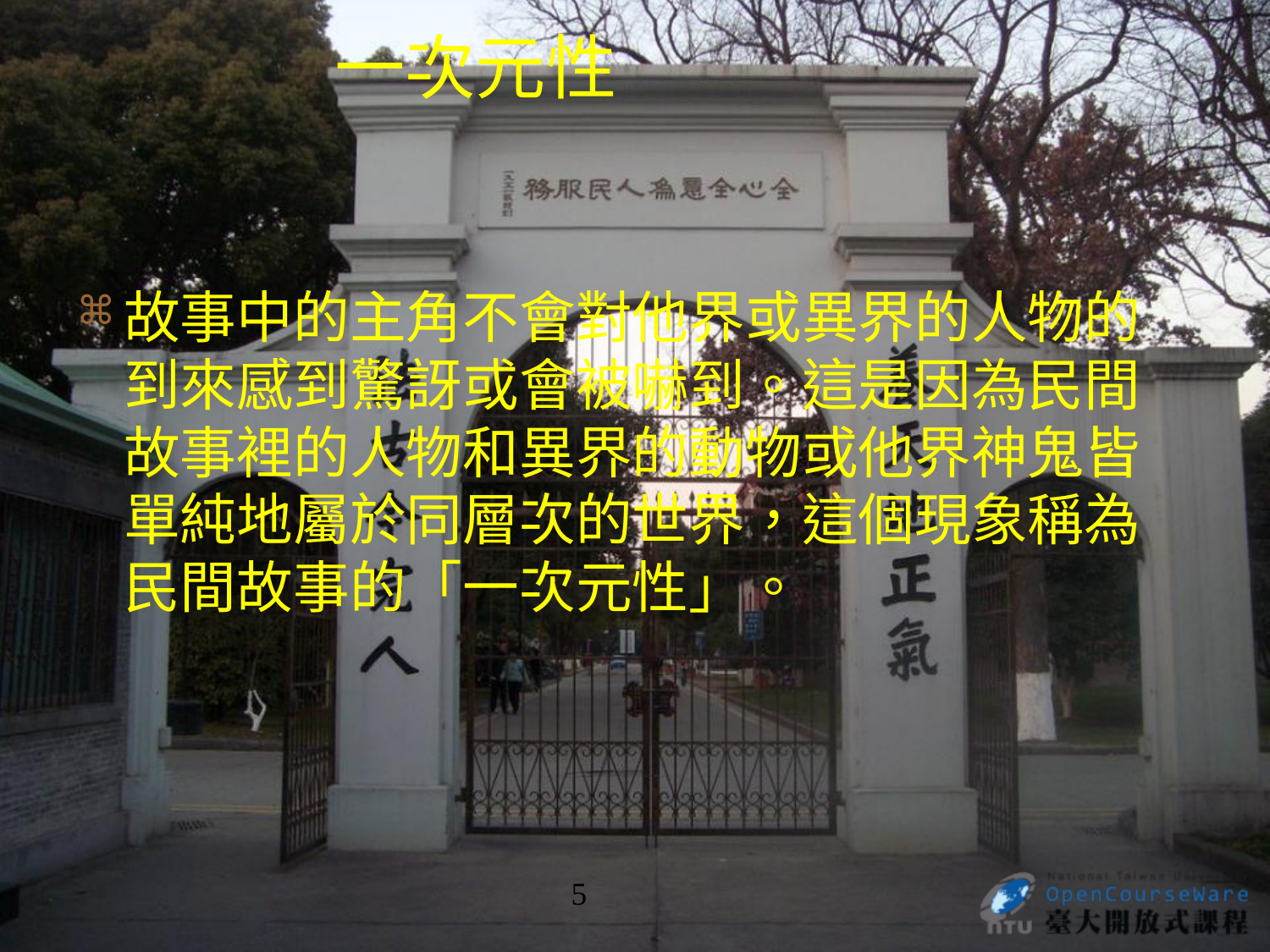

# 一次元性
故事中的主角不會對他界或異界的人物的到來感到驚訝或會被嚇到。這是因為民間故事裡的人物和異界的動物或他界神鬼皆單純地屬於同層次的世界，這個現象稱為民間故事的「一次元性」。
5